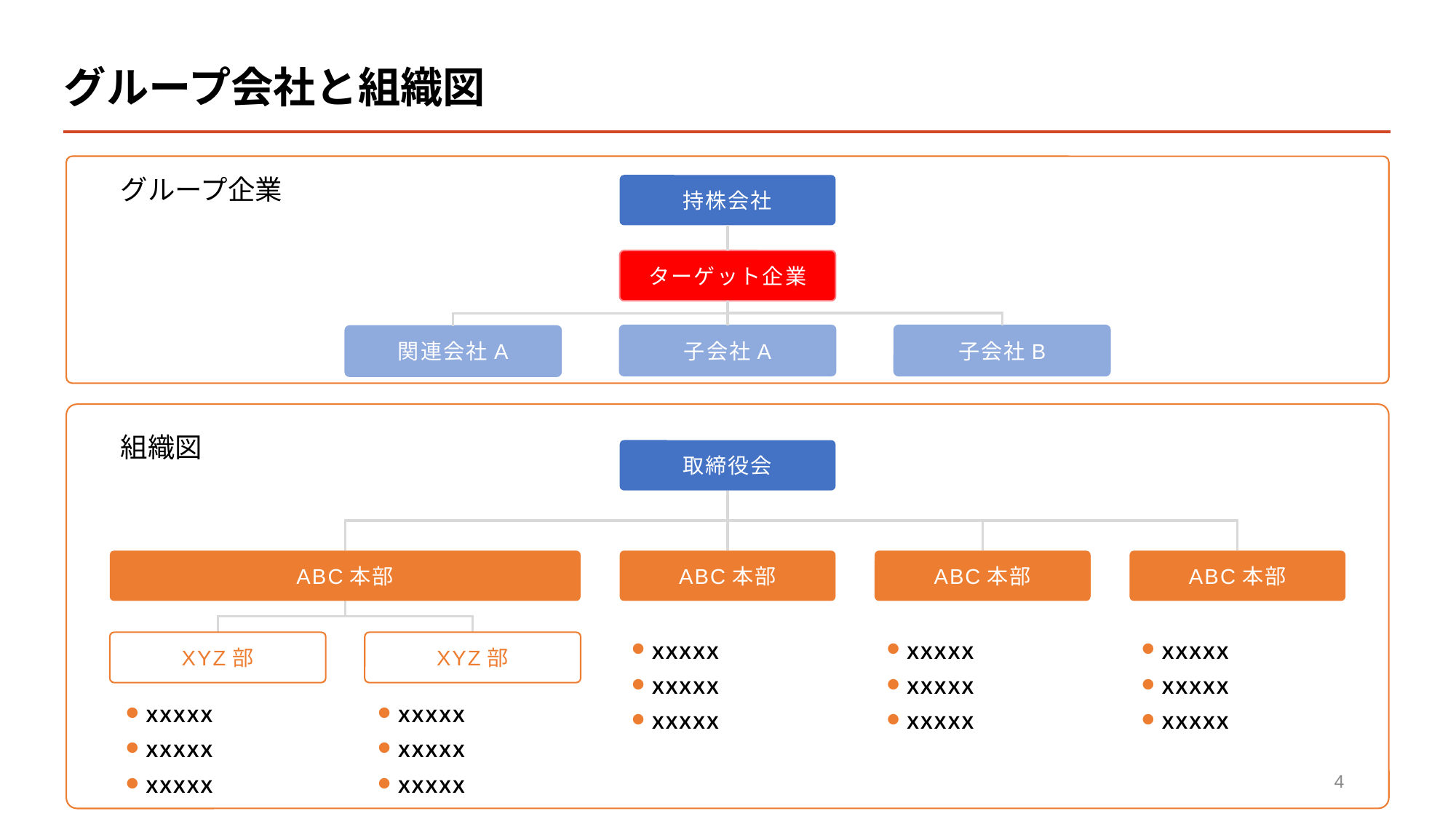

# グループ会社と組織図

グループ企業
持株会社
ターゲット企業
子会社A
子会社B
関連会社A

組織図
取締役会
ABC本部
ABC本部
ABC本部
ABC本部
XYZ部
XYZ部
XXXXX
XXXXX
XXXXX
XXXXX
XXXXX
XXXXX
XXXXX
XXXXX
XXXXX
XXXXX
XXXXX
XXXXX
XXXXX
XXXXX
XXXXX
4